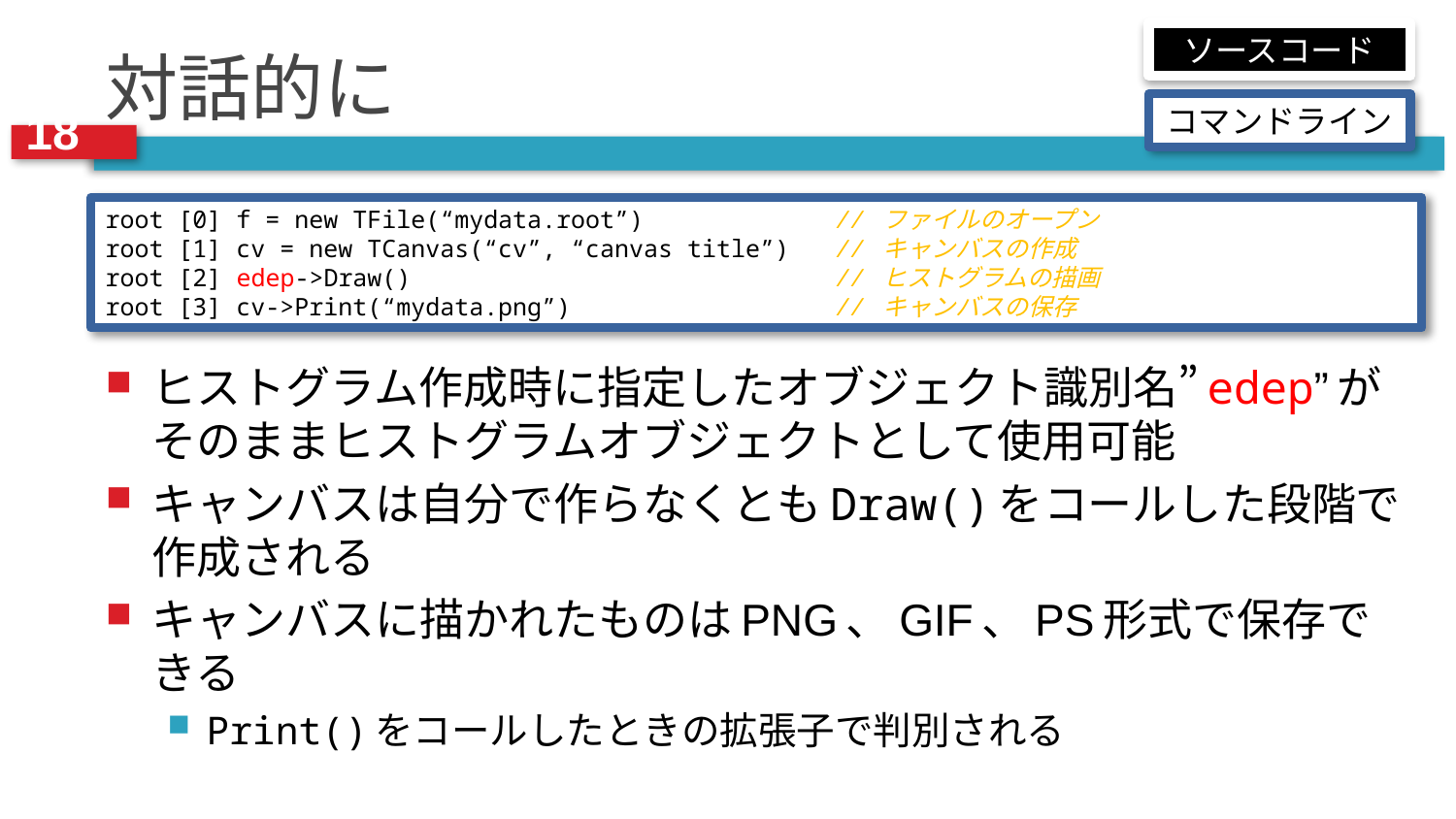

Geant4 Tutorial @ Japan 2007 - Histograming and Analysis using ROOT
# 対話的に
ソースコード
コマンドライン
root [0] f = new TFile(“mydata.root”)		// ファイルのオープン
root [1] cv = new TCanvas(“cv”, “canvas title”)	// キャンバスの作成
root [2] edep->Draw()			// ヒストグラムの描画
root [3] cv->Print(“mydata.png”)		// キャンバスの保存
ヒストグラム作成時に指定したオブジェクト識別名”edep”がそのままヒストグラムオブジェクトとして使用可能
キャンバスは自分で作らなくともDraw()をコールした段階で作成される
キャンバスに描かれたものはPNG、GIF、PS形式で保存できる
Print()をコールしたときの拡張子で判別される
平成19年10月18日(木)